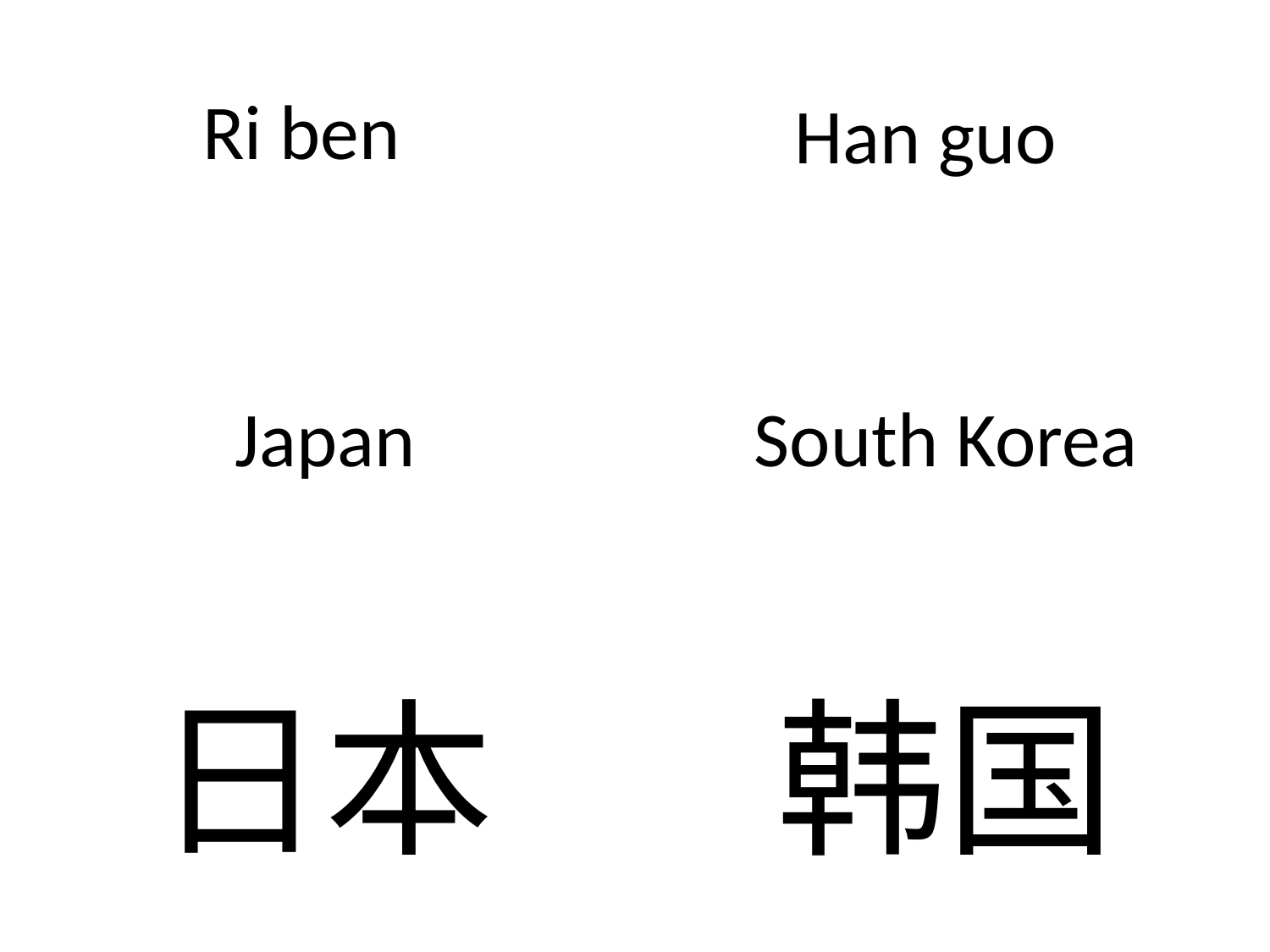

# Ri ben
Han guo
Japan
South Korea
日本
韩国